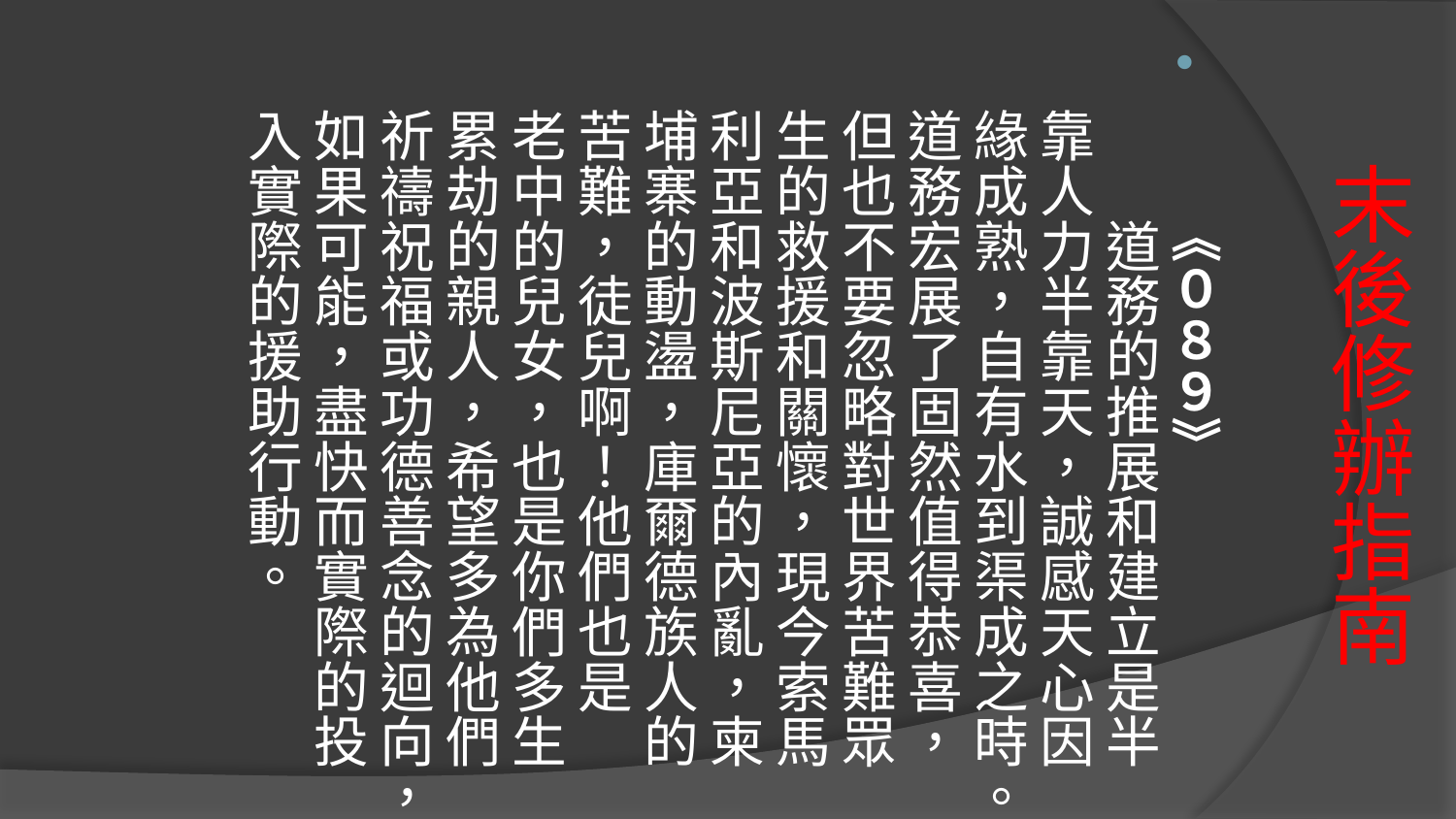

《０８９》
　　道務的推展和建立是半靠人力半靠天，誠感天心因緣成熟，自有水到渠成之時。道務宏展了固然值得恭喜，但也不要忽略對世界苦難眾生的救援和關懷，現今索馬利亞和波斯尼亞的內亂，柬埔寨的動盪，庫爾德族人的苦難，徒兒啊！他們也是　老中的兒女，也是你們多生累劫的親人，希望多為他們祈禱祝福或功德善念的迴向，如果可能，盡快而實際的投入實際的援助行動。

# 末後修辦指南